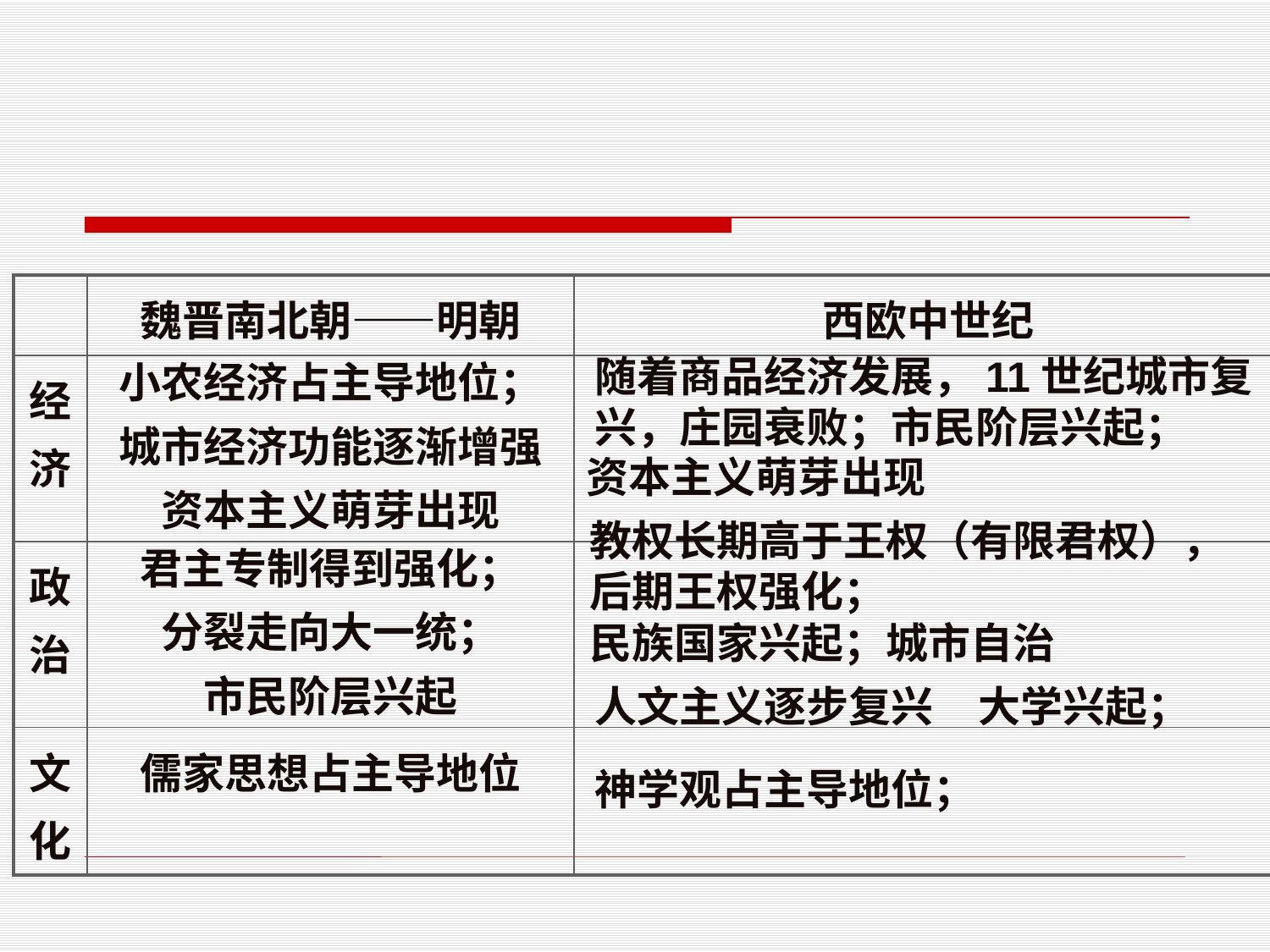

|  | 魏晋南北朝——明朝 | 西欧中世纪 |
| --- | --- | --- |
| 经济 | 小农经济占主导地位； 城市经济功能逐渐增强 资本主义萌芽出现 |  |
| 政治 | 君主专制得到强化； 分裂走向大一统； 市民阶层兴起 |  |
| 文化 | 儒家思想占主导地位 |  |
随着商品经济发展，11世纪城市复兴，庄园衰败；市民阶层兴起；
资本主义萌芽出现
教权长期高于王权（有限君权），后期王权强化；
民族国家兴起；城市自治
人文主义逐步复兴
大学兴起；
神学观占主导地位；